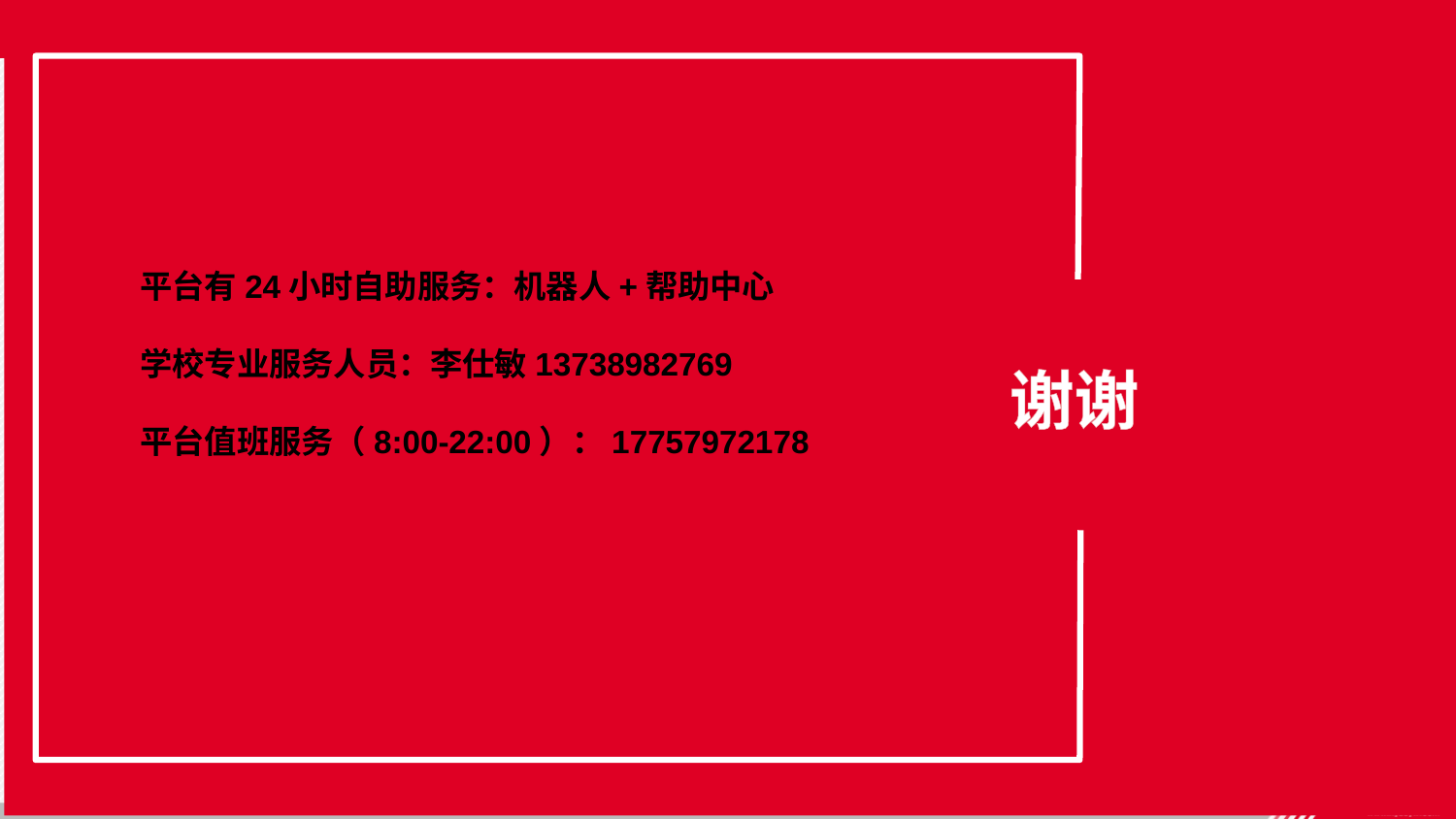

平台有24小时自助服务：机器人+帮助中心

学校专业服务人员：李仕敏13738982769

平台值班服务（8:00-22:00）：17757972178
谢谢